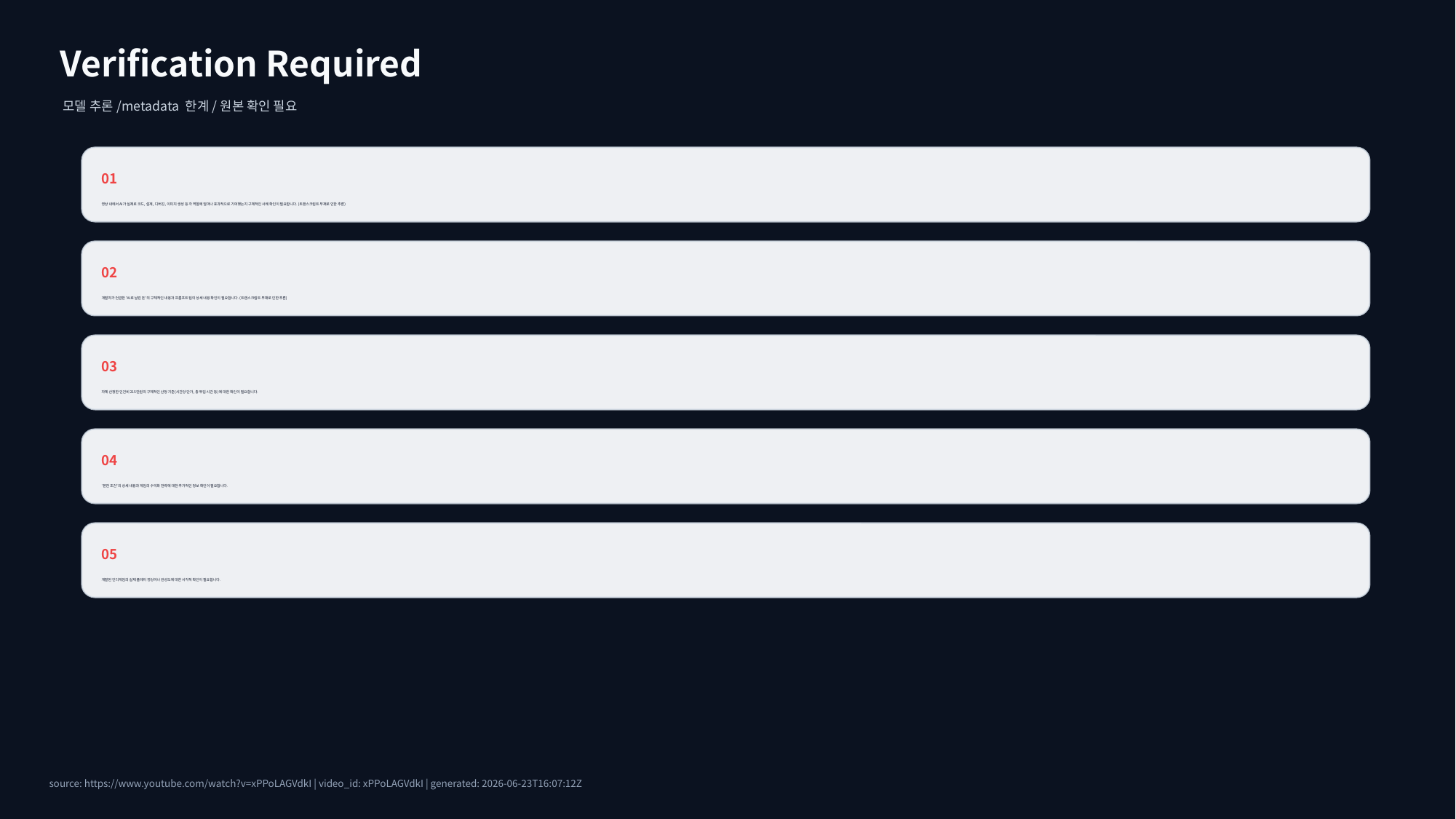

Verification Required
모델 추론/metadata 한계/원본 확인 필요

01
영상 내에서 AI가 실제로 코드, 설계, 디버깅, 이미지 생성 등 각 역할에 얼마나 효과적으로 기여했는지 구체적인 사례 확인이 필요합니다. (트랜스크립트 부재로 인한 추론)

02
개발자가 언급한 'AI로 날린 돈'의 구체적인 내용과 프롬프트 팁의 상세 내용 확인이 필요합니다. (트랜스크립트 부재로 인한 추론)

03
자체 산정한 인건비 215만원의 구체적인 산정 기준(시간당 단가, 총 투입 시간 등)에 대한 확인이 필요합니다.

04
'본전 조건'의 상세 내용과 게임의 수익화 전략에 대한 추가적인 정보 확인이 필요합니다.

05
개발된 인디게임의 실제 플레이 영상이나 완성도에 대한 시각적 확인이 필요합니다.
source: https://www.youtube.com/watch?v=xPPoLAGVdkI | video_id: xPPoLAGVdkI | generated: 2026-06-23T16:07:12Z